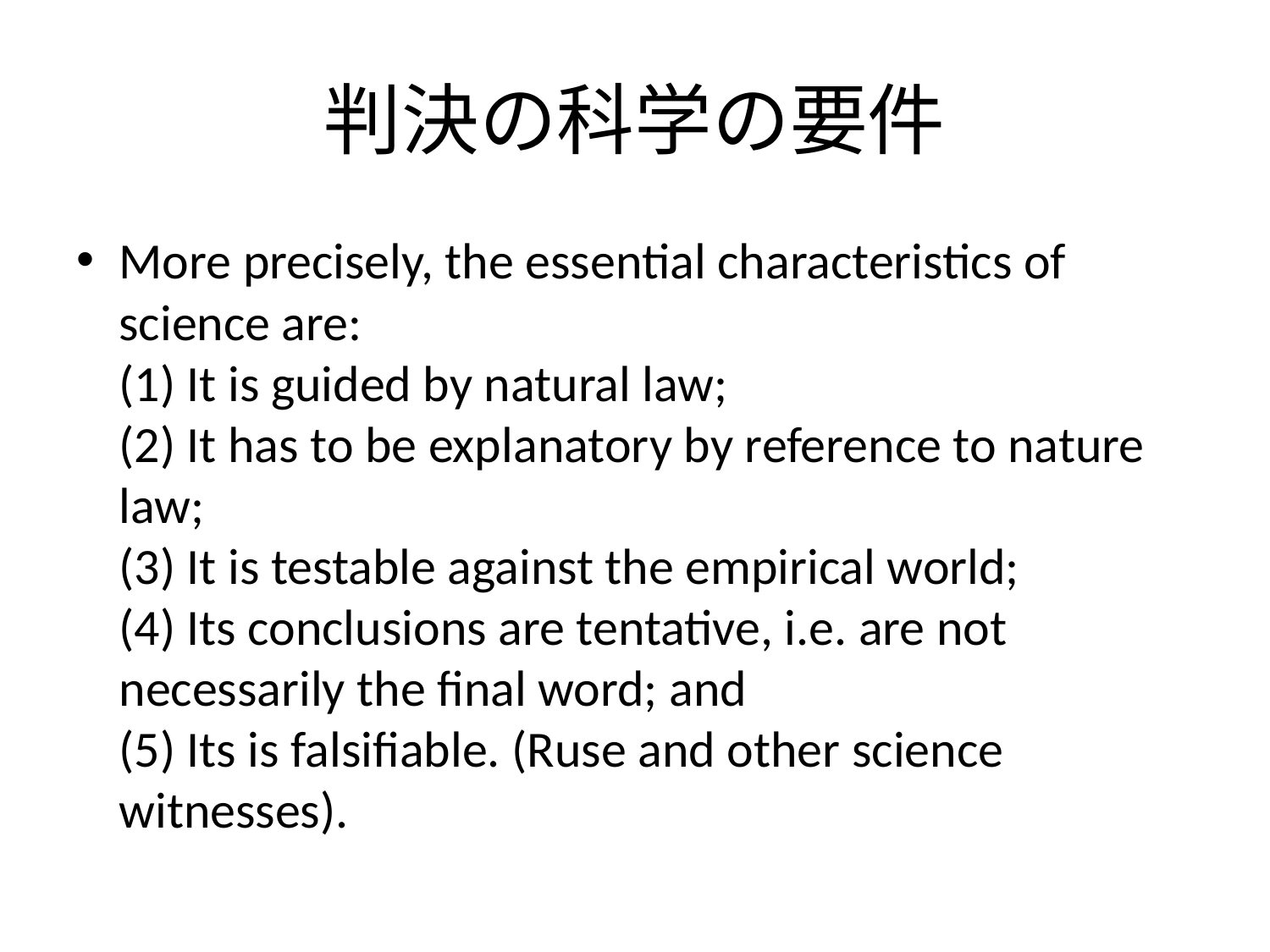

# 判決の科学の要件
More precisely, the essential characteristics of science are:
(1) It is guided by natural law;
(2) It has to be explanatory by reference to nature law;
(3) It is testable against the empirical world;
(4) Its conclusions are tentative, i.e. are not necessarily the final word; and
(5) Its is falsifiable. (Ruse and other science witnesses).